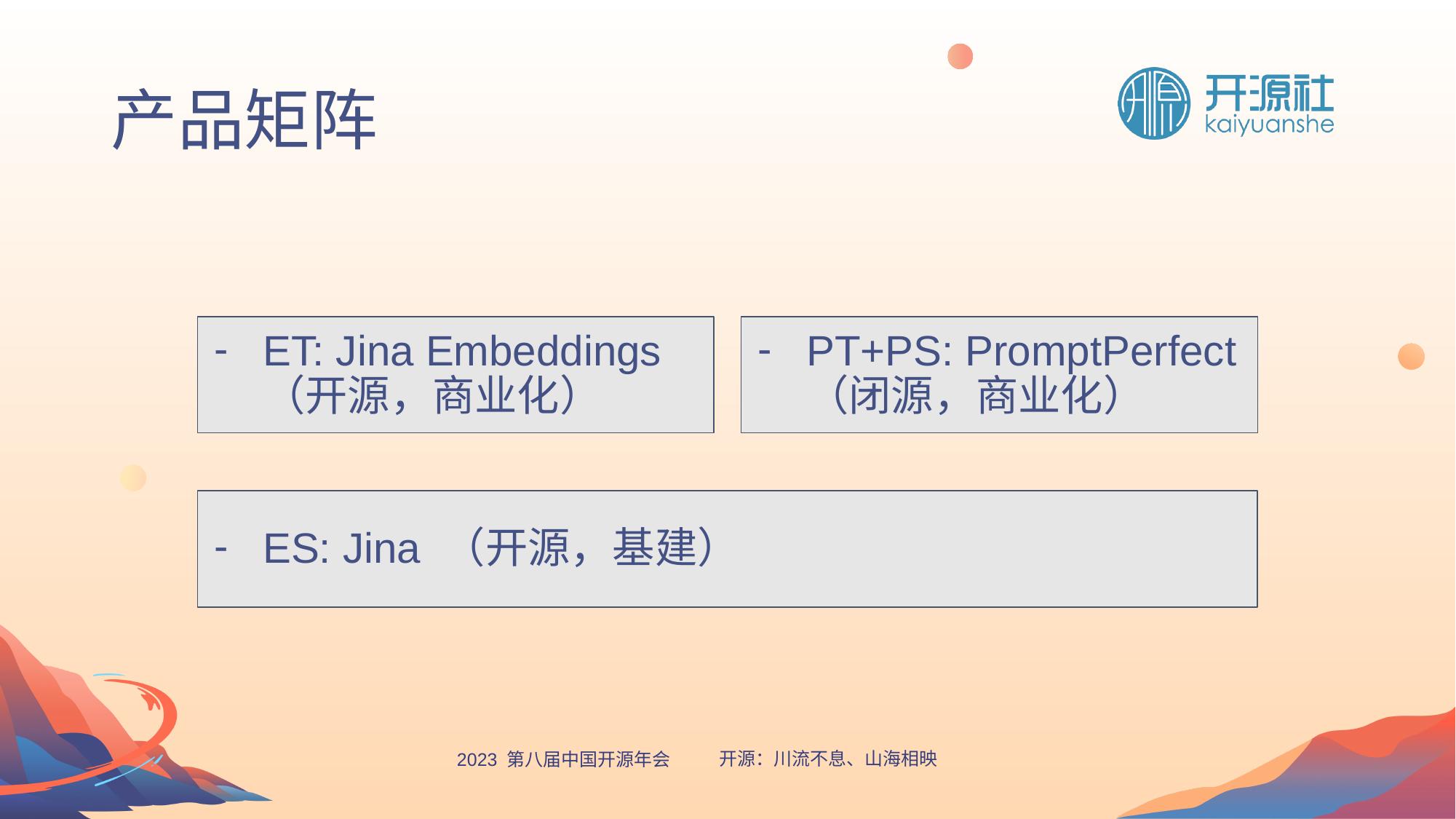

# 产品矩阵
ET: Jina Embeddings （开源，商业化）
PT+PS: PromptPerfect （闭源，商业化）
ES: Jina （开源，基建）